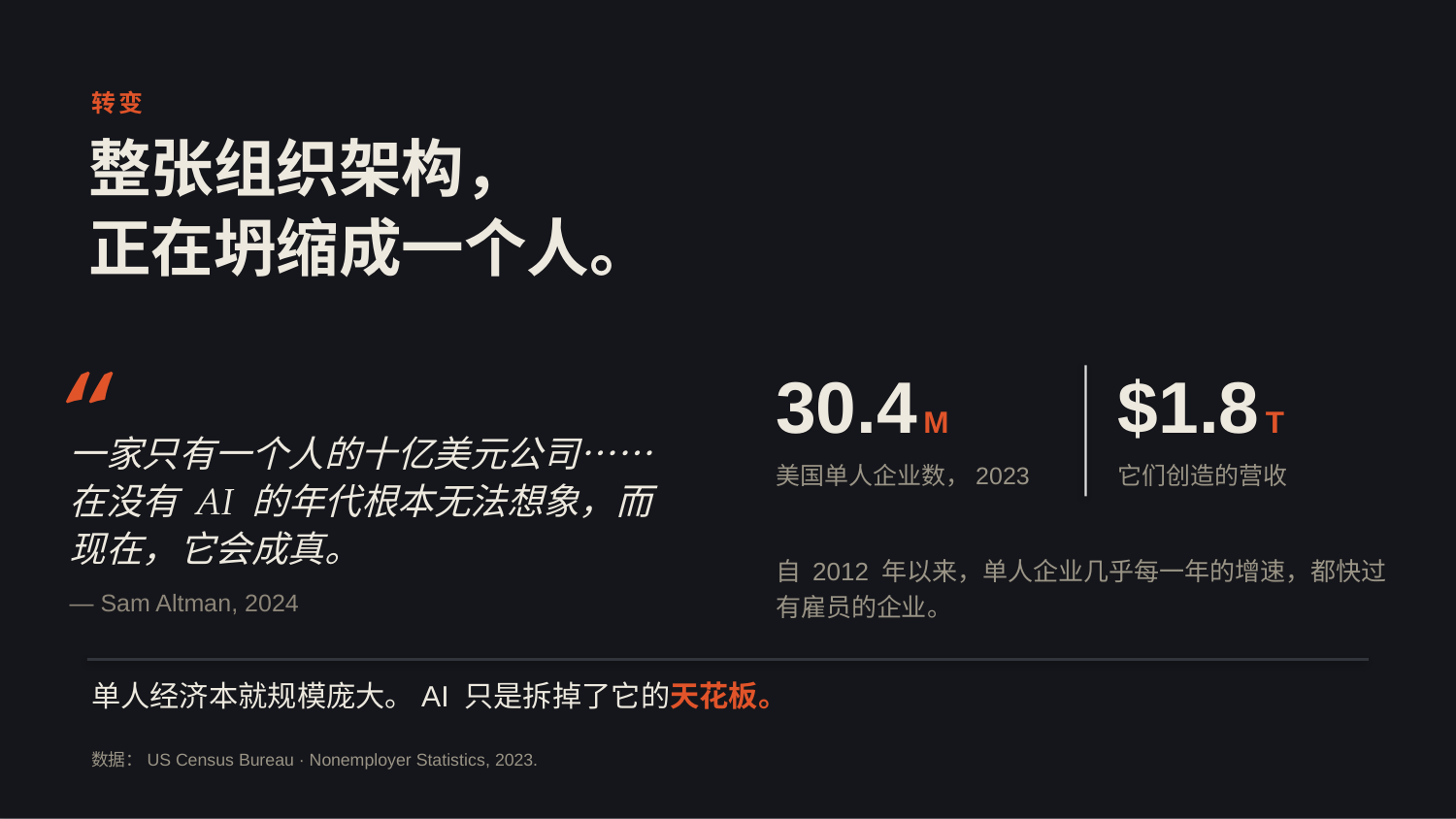

转变
整张组织架构，
正在坍缩成一个人。
“
30.4 M
$1.8 T

一家只有一个人的十亿美元公司……在没有 AI 的年代根本无法想象，而现在，它会成真。
美国单人企业数，2023
它们创造的营收
自 2012 年以来，单人企业几乎每一年的增速，都快过有雇员的企业。
— Sam Altman, 2024

单人经济本就规模庞大。AI 只是拆掉了它的天花板。
数据：US Census Bureau · Nonemployer Statistics, 2023.